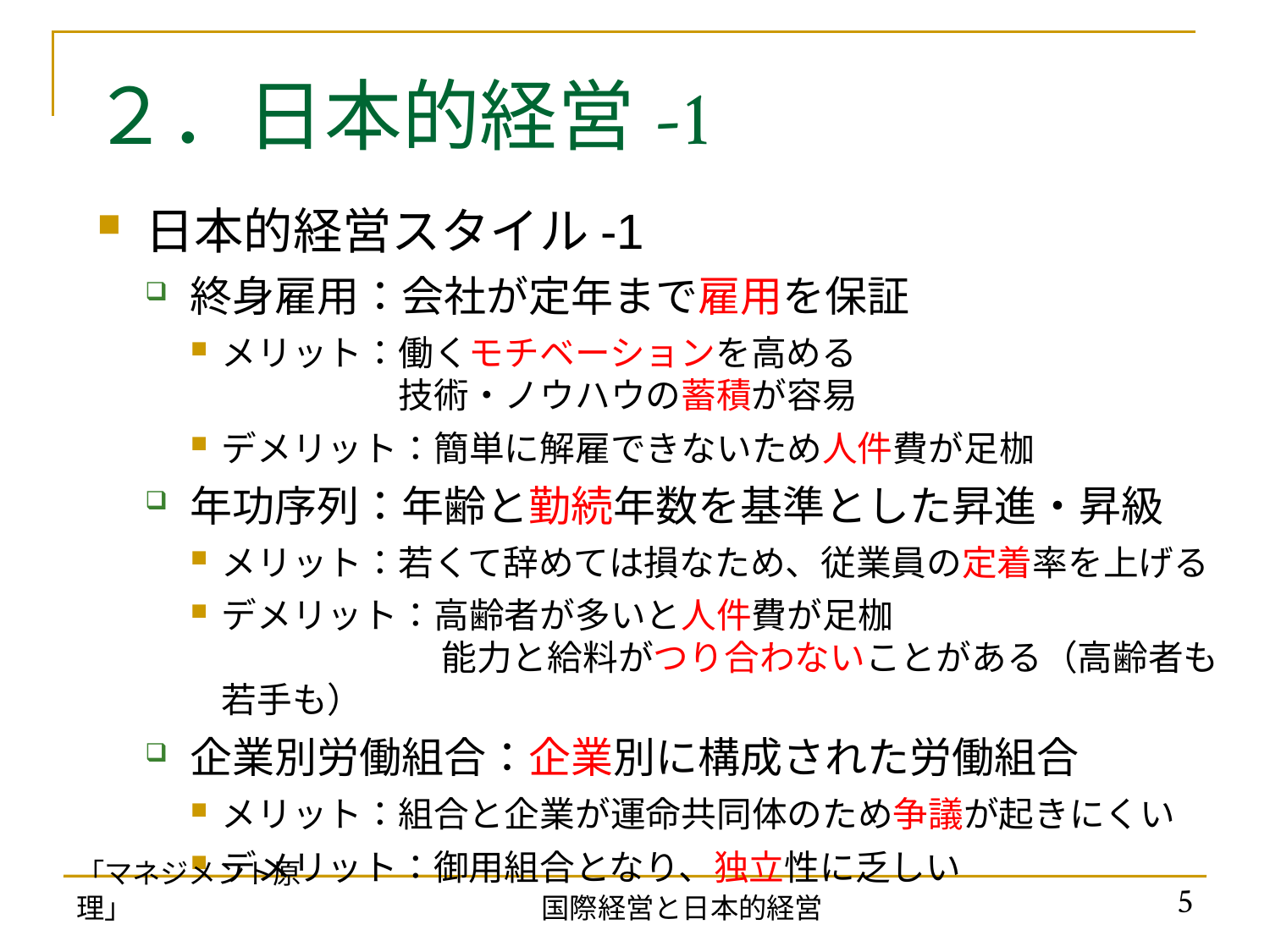

# ２．日本的経営-1
日本的経営スタイル-1
終身雇用：会社が定年まで雇用を保証
メリット：働くモチベーションを高める
　　　　　技術・ノウハウの蓄積が容易
デメリット：簡単に解雇できないため人件費が足枷
年功序列：年齢と勤続年数を基準とした昇進・昇級
メリット：若くて辞めては損なため、従業員の定着率を上げる
デメリット：高齢者が多いと人件費が足枷
　　　　　　 能力と給料がつり合わないことがある（高齢者も若手も）
企業別労働組合：企業別に構成された労働組合
メリット：組合と企業が運命共同体のため争議が起きにくい
デメリット：御用組合となり、独立性に乏しい
「マネジメント原理」
5
国際経営と日本的経営